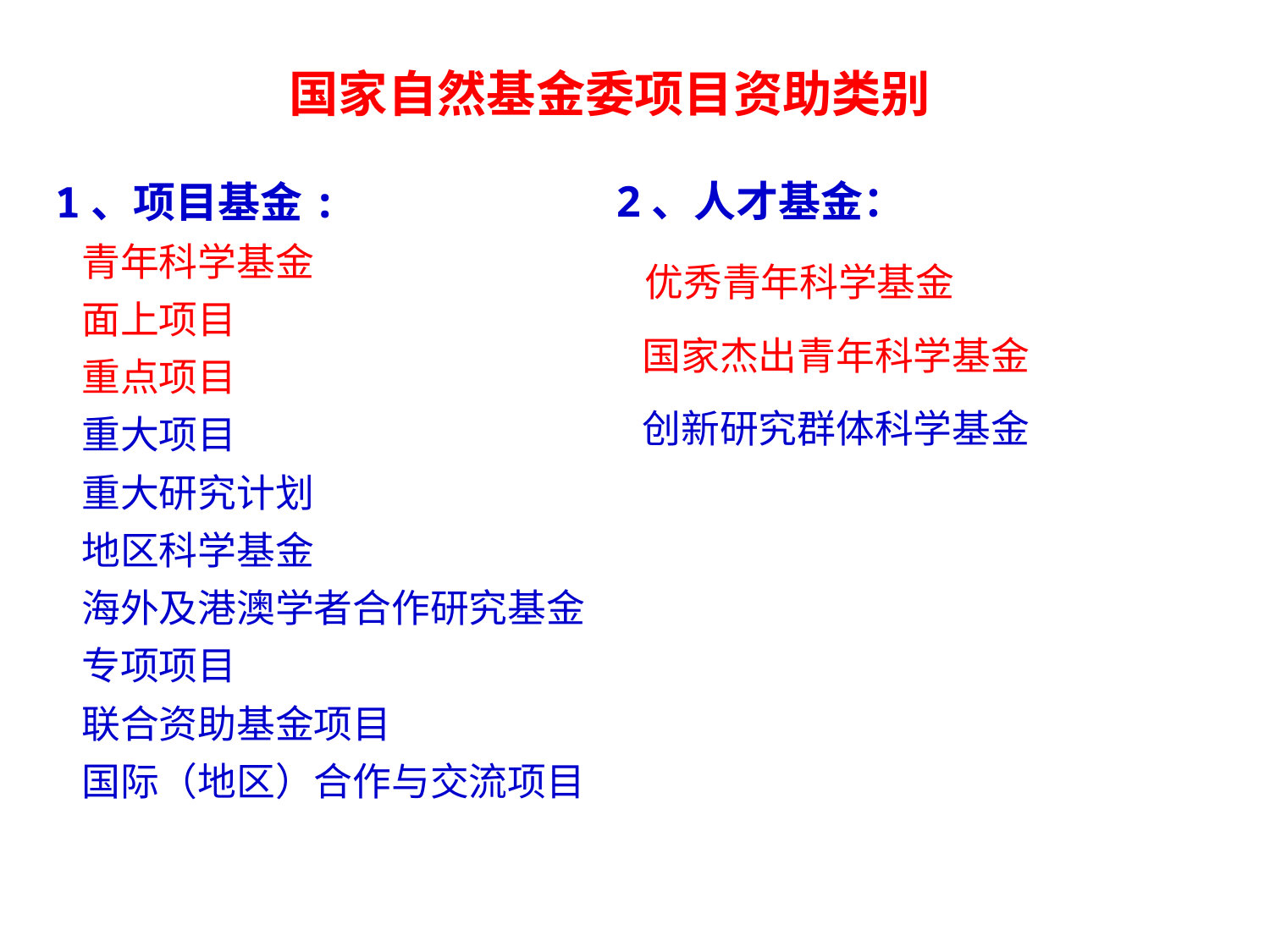

国家自然基金委项目资助类别
2、人才基金：
  优秀青年科学基金
  国家杰出青年科学基金
  创新研究群体科学基金

1、项目基金:
  青年科学基金
  面上项目
  重点项目
  重大项目
  重大研究计划
  地区科学基金
  海外及港澳学者合作研究基金
  专项项目
  联合资助基金项目
  国际（地区）合作与交流项目